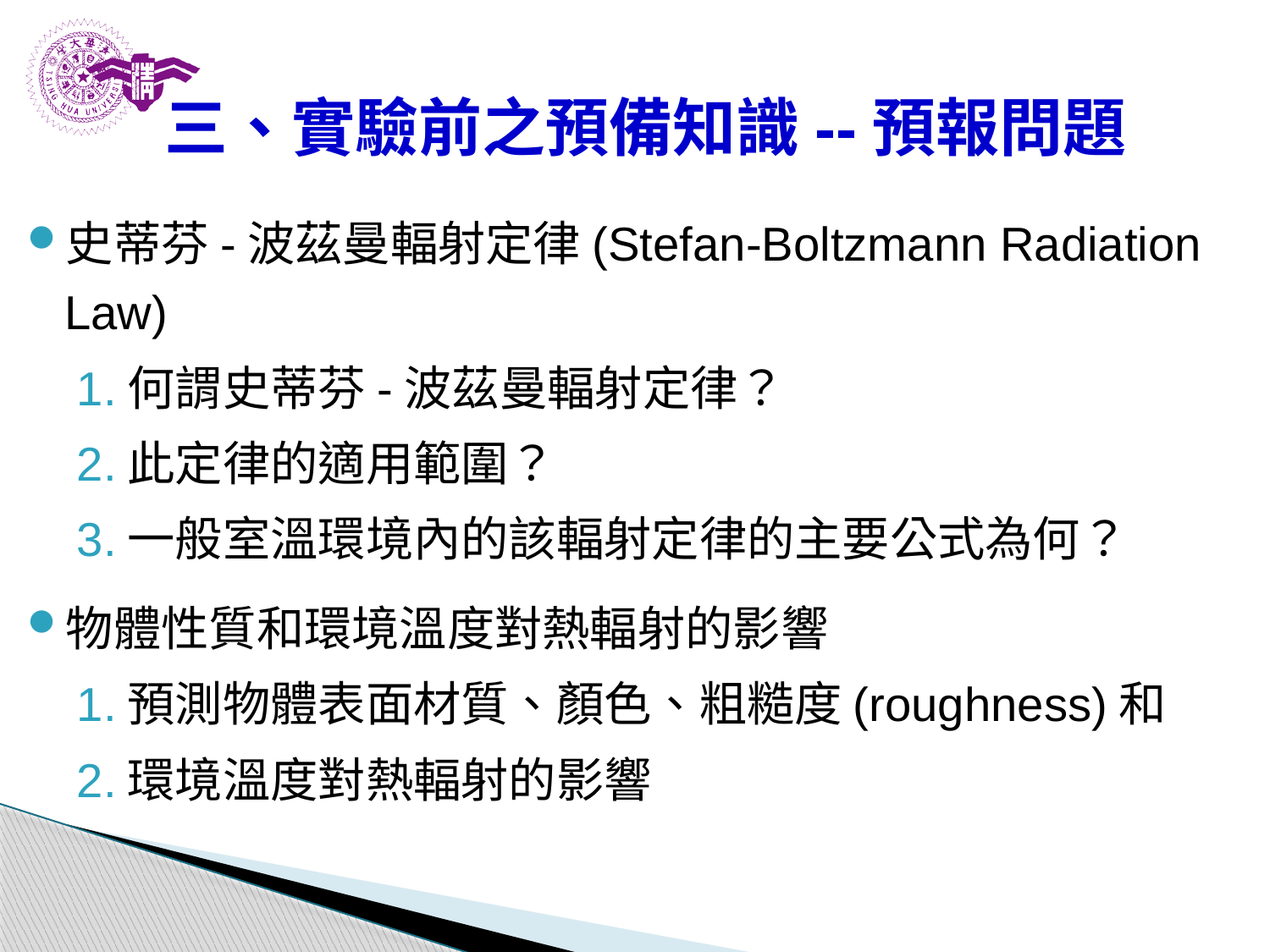

# 三、實驗前之預備知識--預報問題
史蒂芬-波茲曼輻射定律(Stefan-Boltzmann Radiation Law)
何謂史蒂芬-波茲曼輻射定律？
此定律的適用範圍？
一般室溫環境內的該輻射定律的主要公式為何？
物體性質和環境溫度對熱輻射的影響
預測物體表面材質、顏色、粗糙度(roughness)和
環境溫度對熱輻射的影響